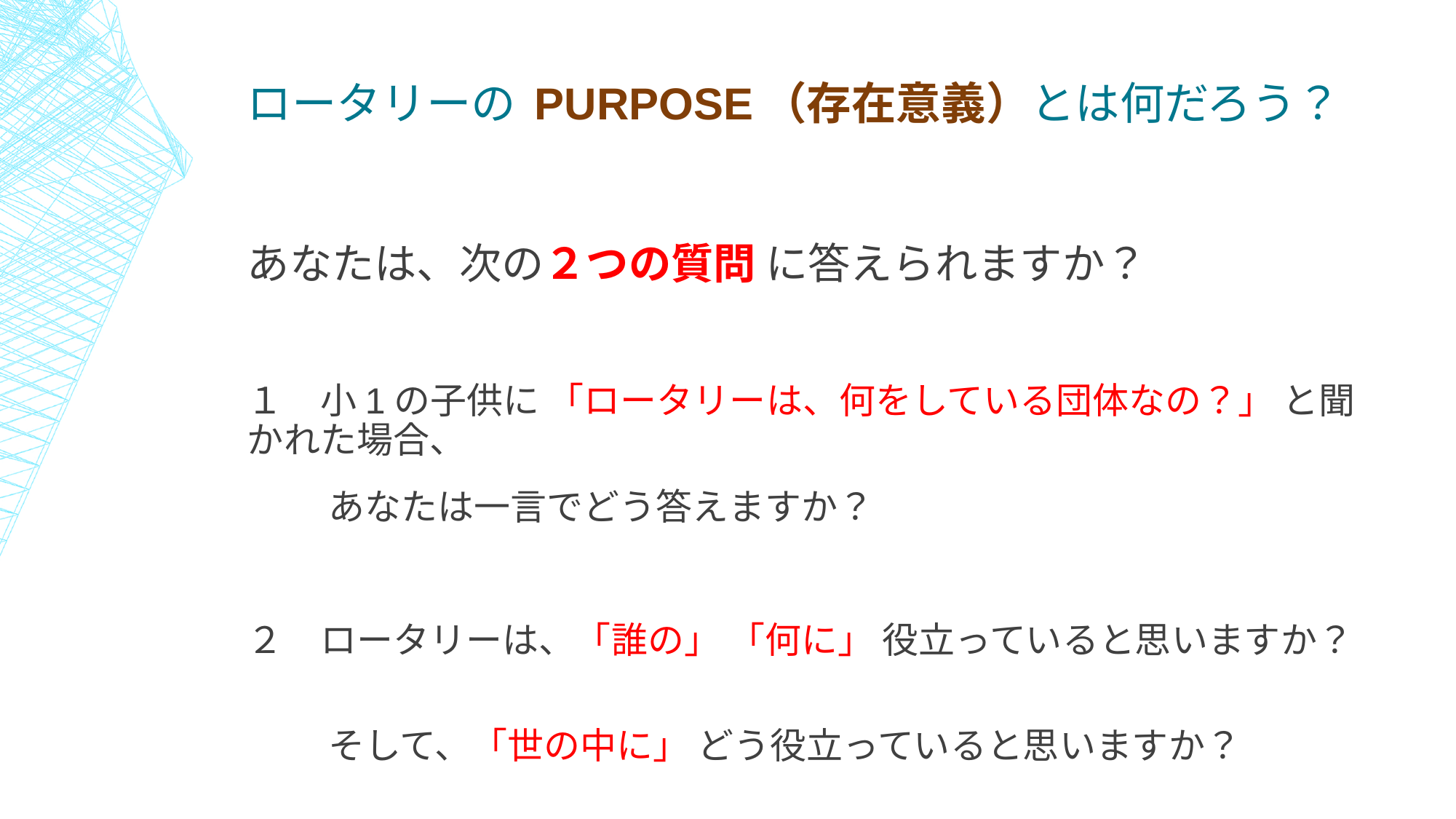

# ロータリーの purpose（存在意義）とは何だろう？
あなたは、次の２つの質問 に答えられますか？

１　小1の子供に 「ロータリーは、何をしている団体なの？」 と聞かれた場合、
　　 あなたは一言でどう答えますか？

２　ロータリーは、「誰の」 「何に」 役立っていると思いますか？
　 　そして、「世の中に」 どう役立っていると思いますか？